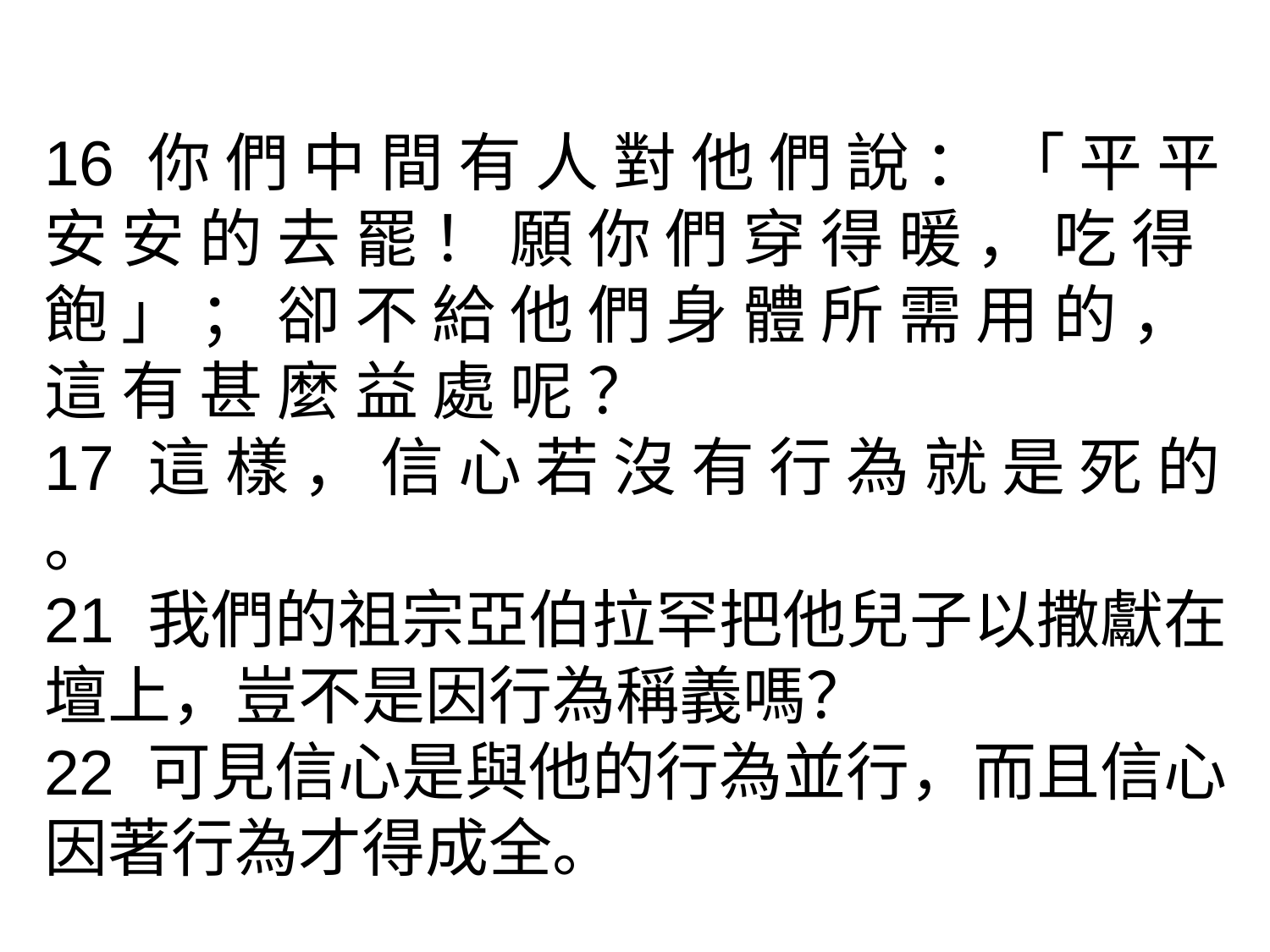

16 你 們 中 間 有 人 對 他 們 說 ： 「 平 平 安 安 的 去 罷 ！ 願 你 們 穿 得 暖 ， 吃 得 飽 」 ； 卻 不 給 他 們 身 體 所 需 用 的 ， 這 有 甚 麼 益 處 呢 ？
17 這 樣 ， 信 心 若 沒 有 行 為 就 是 死 的 。
21 我們的祖宗亞伯拉罕把他兒子以撒獻在壇上，豈不是因行為稱義嗎？
22 可見信心是與他的行為並行，而且信心因著行為才得成全。